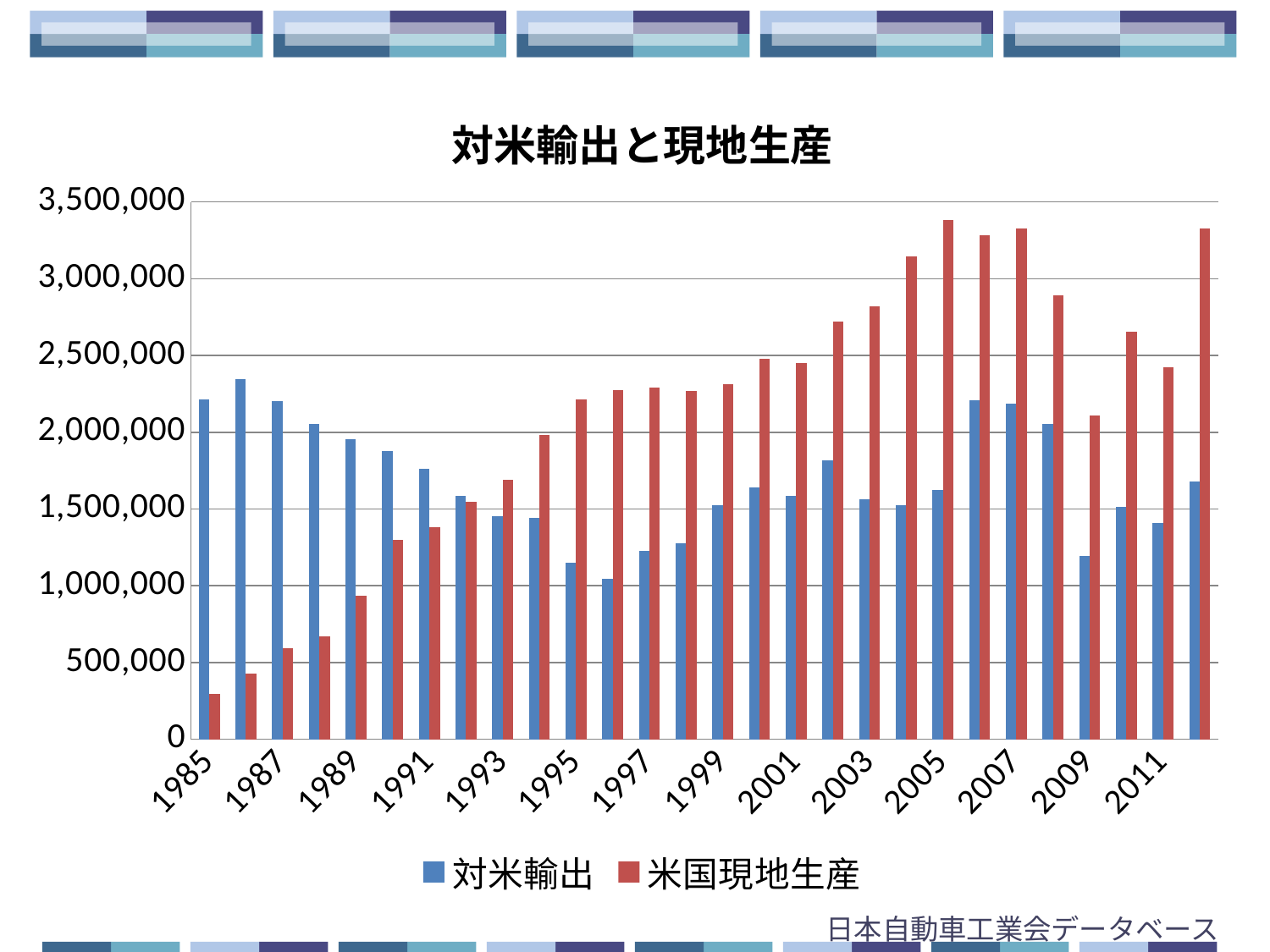

### Chart: 対米輸出と現地生産

| Category | 対米輸出 | 米国現地生産 |
|---|---|---|
| 1985 | 2215811.0 | 296569.0 |
| 1986 | 2348456.0 | 425644.0 |
| 1987 | 2204653.0 | 592761.0 |
| 1988 | 2051318.0 | 672766.0 |
| 1989 | 1955474.0 | 932242.0 |
| 1990 | 1876055.0 | 1298878.0 |
| 1991 | 1763288.0 | 1378907.0 |
| 1992 | 1584468.0 | 1547361.0 |
| 1993 | 1454553.0 | 1691239.0 |
| 1994 | 1441858.0 | 1982209.0 |
| 1995 | 1149699.0 | 2215657.0 |
| 1996 | 1047298.0 | 2275525.0 |
| 1997 | 1226630.0 | 2290685.0 |
| 1998 | 1274785.0 | 2270516.0 |
| 1999 | 1524297.0 | 2311163.0 |
| 2000 | 1641678.0 | 2480691.0 |
| 2001 | 1586343.0 | 2451496.0 |
| 2002 | 1818524.0 | 2720449.0 |
| 2003 | 1564845.0 | 2821723.0 |
| 2004 | 1523220.0 | 3143603.0 |
| 2005 | 1624685.0 | 3383277.0 |
| 2006 | 2206347.0 | 3281073.0 |
| 2007 | 2186999.0 | 3324326.0 |
| 2008 | 2055373.0 | 2893466.0 |
| 2009 | 1192146.0 | 2108161.0 |
| 2010 | 1516160.0 | 2653231.0 |
| 2011 | 1406575.0 | 2422152.0 |
| 2012 | 1677516.0 | 3324705.0 |
日本自動車工業会データベース